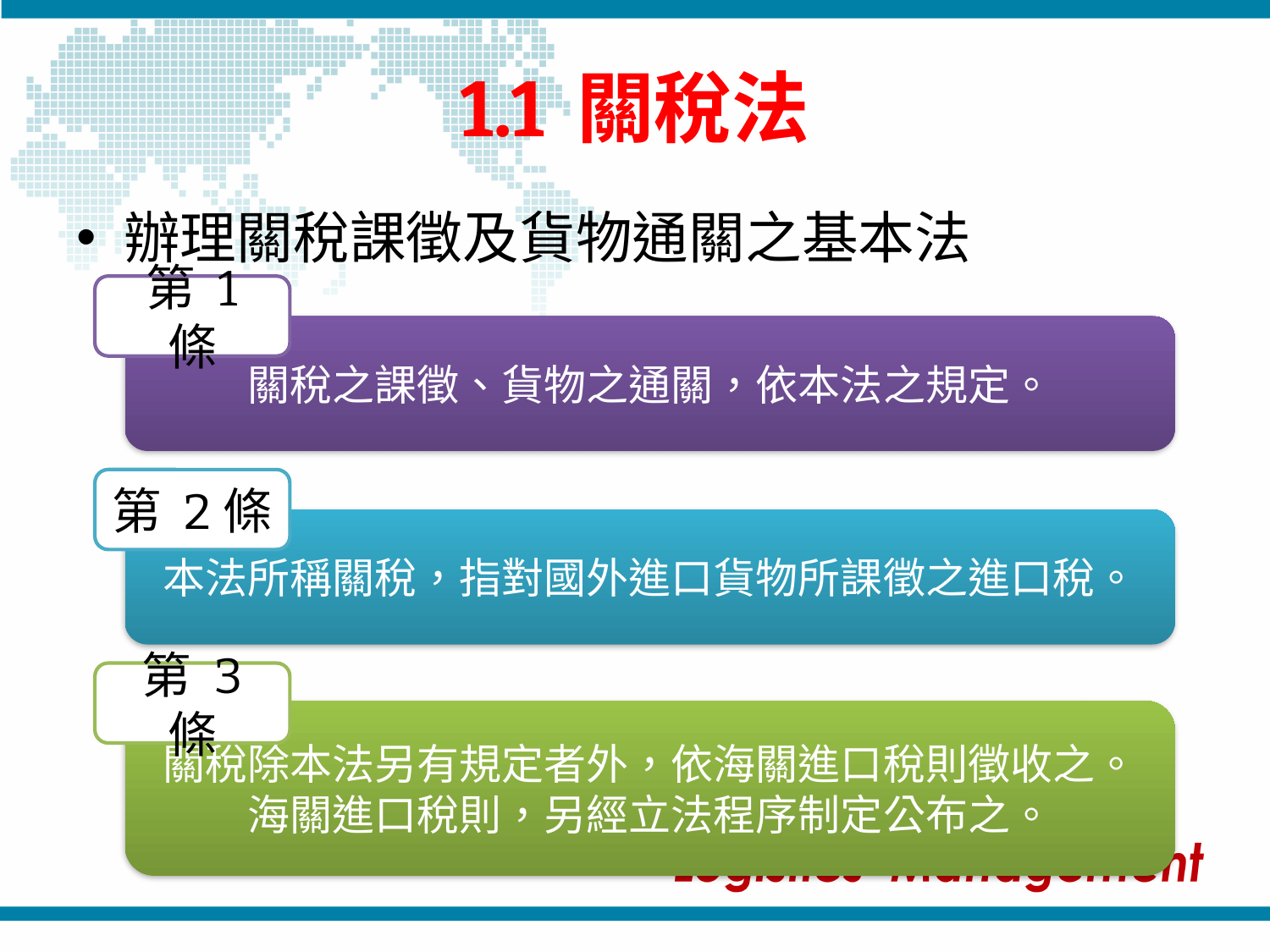

# 1.1 關稅法
辦理關稅課徵及貨物通關之基本法
第 1 條
關稅之課徵、貨物之通關，依本法之規定。
第 2條
本法所稱關稅，指對國外進口貨物所課徵之進口稅。
第 3 條
關稅除本法另有規定者外，依海關進口稅則徵收之。海關進口稅則，另經立法程序制定公布之。